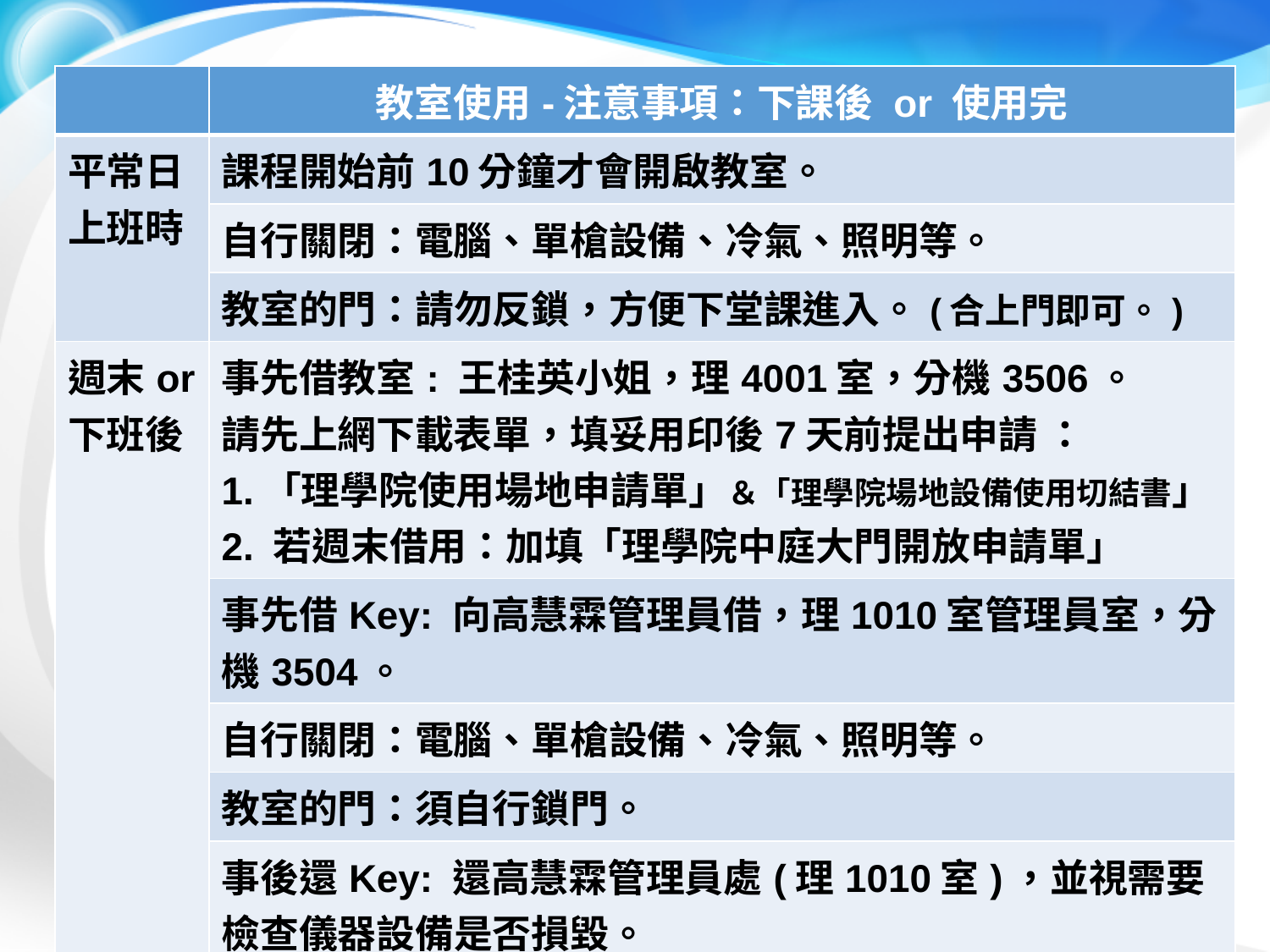

|  | 教室使用-注意事項：下課後 or 使用完 |
| --- | --- |
| 平常日 上班時 | 課程開始前10分鐘才會開啟教室。 |
|  | 自行關閉：電腦、單槍設備、冷氣、照明等。 |
|  | 教室的門：請勿反鎖，方便下堂課進入。(合上門即可。) |
| 週末or下班後 | 事先借教室: 王桂英小姐，理4001室，分機3506。 請先上網下載表單，填妥用印後7天前提出申請 ： 1.「理學院使用場地申請單」＆「理學院場地設備使用切結書」 2. 若週末借用：加填「理學院中庭大門開放申請單」 |
|  | 事先借Key: 向高慧霖管理員借，理1010室管理員室，分機3504。 |
|  | 自行關閉：電腦、單槍設備、冷氣、照明等。 |
|  | 教室的門：須自行鎖門。 |
|  | 事後還Key: 還高慧霖管理員處(理1010室)，並視需要檢查儀器設備是否損毀。 |
| 教室設備 | 高慧霖管理員，理1010室管理員室，分機3504。 |